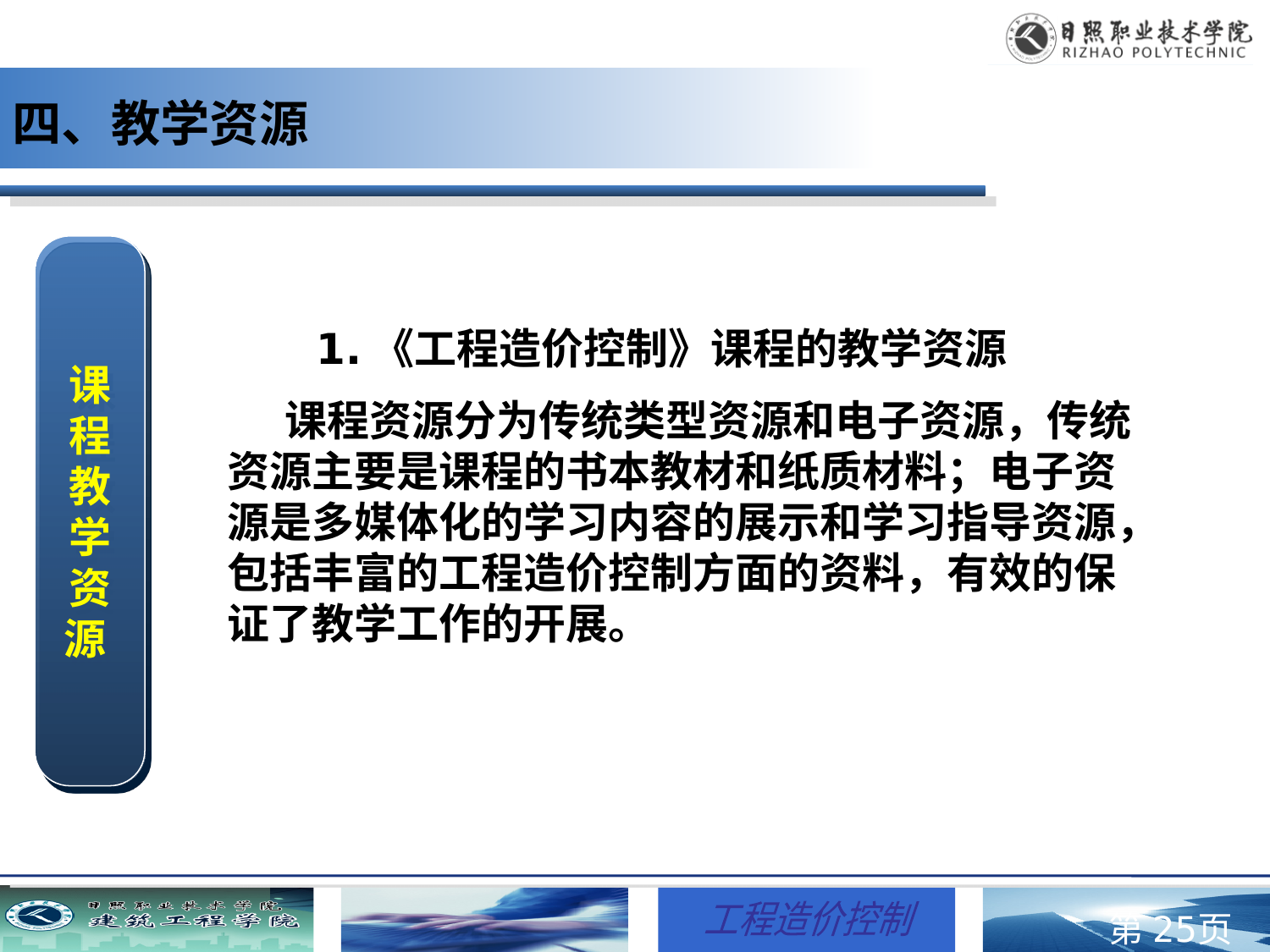

四、教学资源

课程教学资源
      1.《工程造价控制》课程的教学资源
     课程资源分为传统类型资源和电子资源，传统资源主要是课程的书本教材和纸质材料；电子资源是多媒体化的学习内容的展示和学习指导资源，包括丰富的工程造价控制方面的资料，有效的保证了教学工作的开展。
第25页